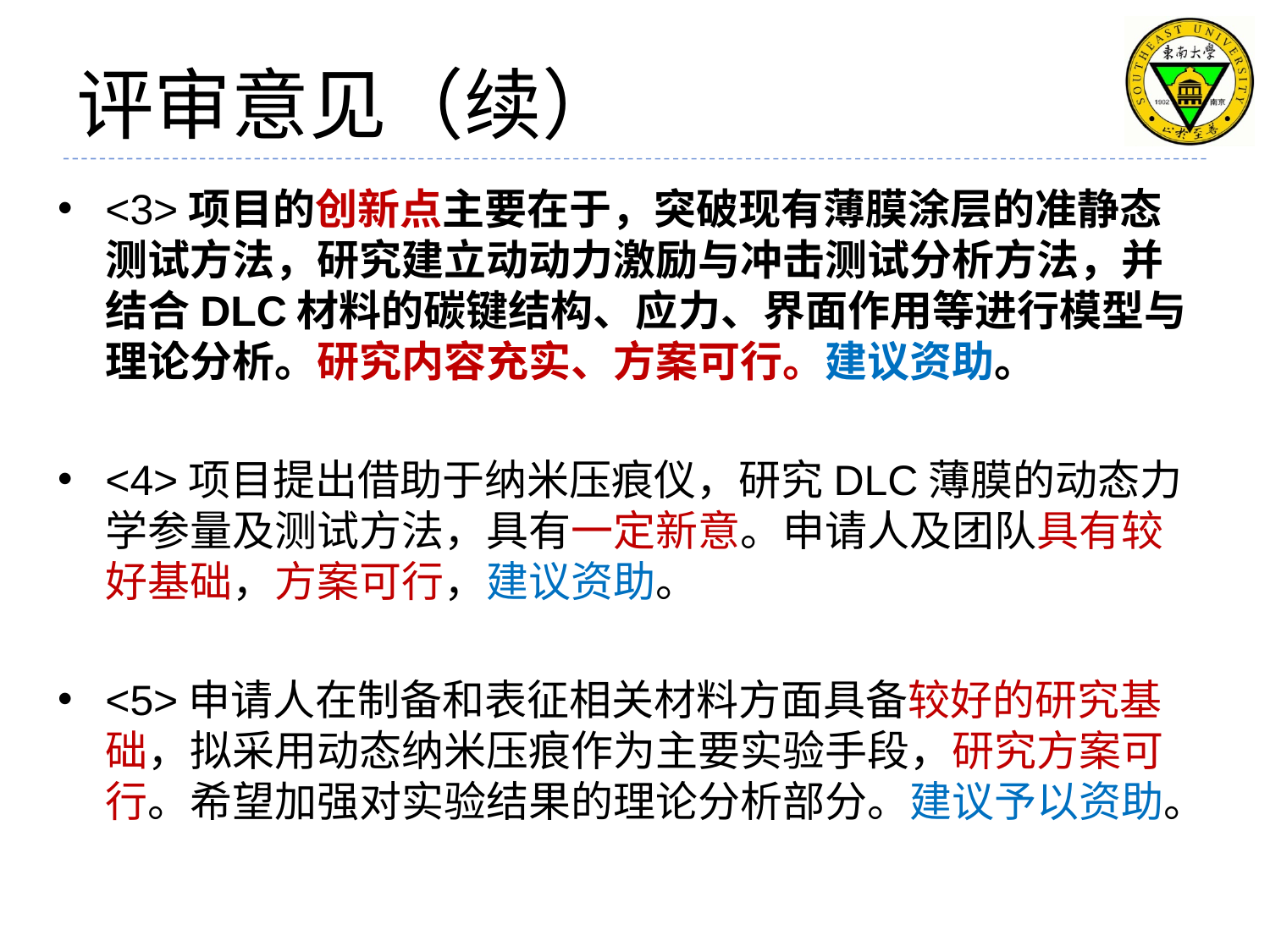

# 评审意见（续）
<3>项目的创新点主要在于，突破现有薄膜涂层的准静态测试方法，研究建立动动力激励与冲击测试分析方法，并结合DLC材料的碳键结构、应力、界面作用等进行模型与理论分析。研究内容充实、方案可行。建议资助。

<4>项目提出借助于纳米压痕仪，研究DLC薄膜的动态力学参量及测试方法，具有一定新意。申请人及团队具有较好基础，方案可行，建议资助。

<5>申请人在制备和表征相关材料方面具备较好的研究基础，拟采用动态纳米压痕作为主要实验手段，研究方案可行。希望加强对实验结果的理论分析部分。建议予以资助。